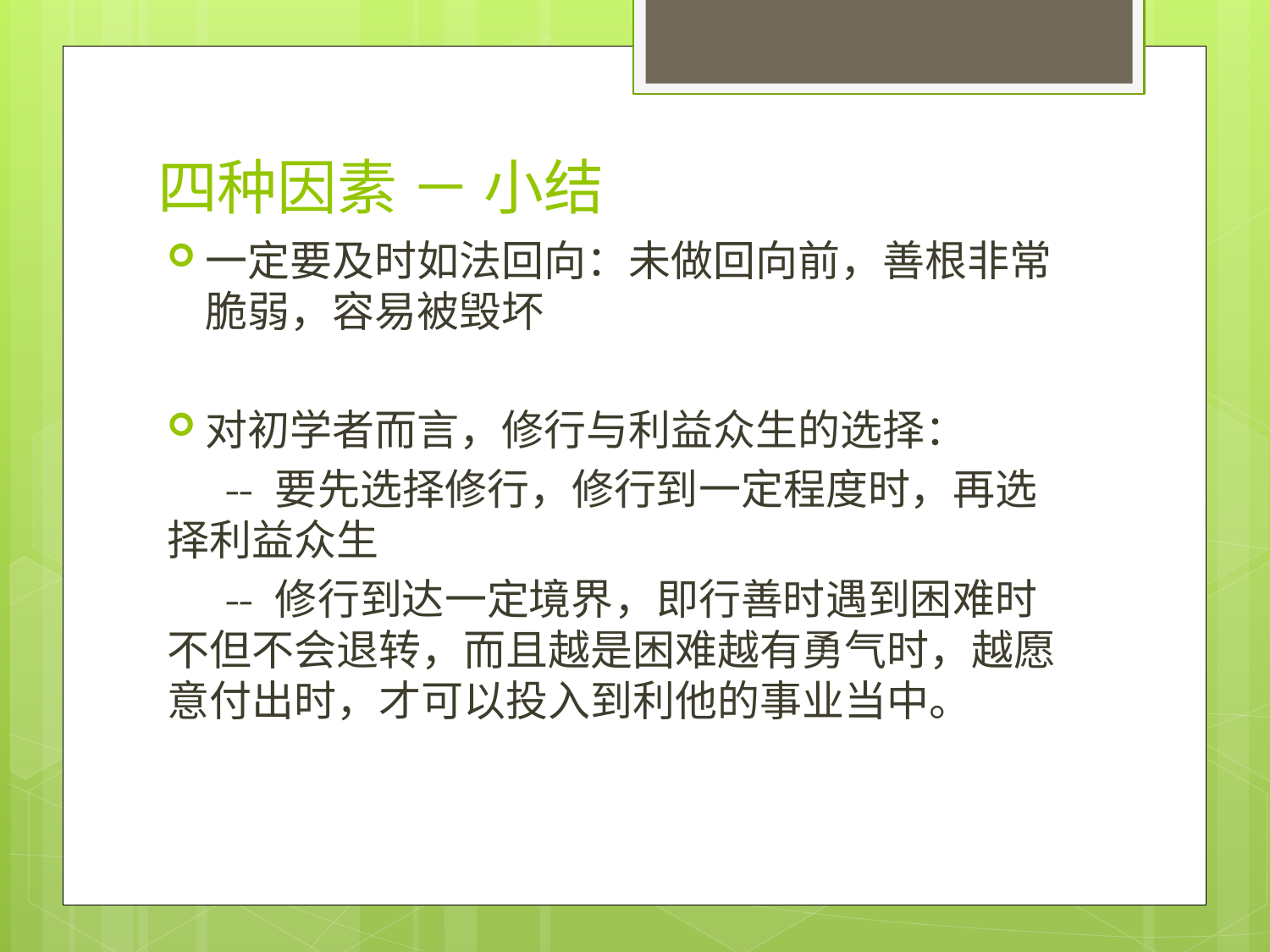

# 四种因素 － 小结
一定要及时如法回向：未做回向前，善根非常脆弱，容易被毁坏

对初学者而言，修行与利益众生的选择：
     -- 要先选择修行，修行到一定程度时，再选择利益众生
     -- 修行到达一定境界，即行善时遇到困难时不但不会退转，而且越是困难越有勇气时，越愿意付出时，才可以投入到利他的事业当中。